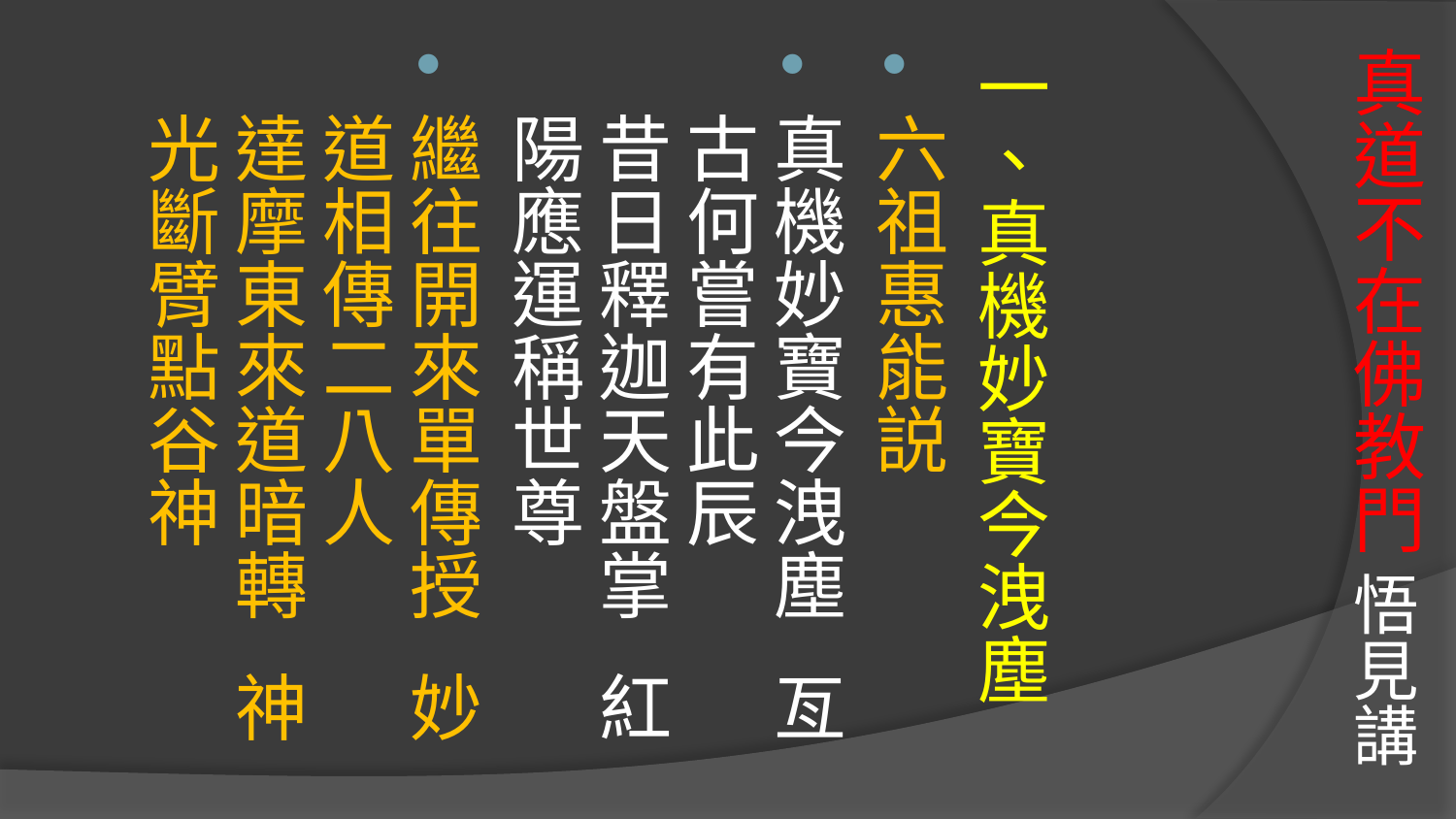

# 真道不在佛教門 悟見講
一、真機妙寶今洩塵
六祖惠能説
真機妙寶今洩塵   亙古何嘗有此辰 
昔日釋迦天盤掌   紅陽應運稱世尊
繼往開來單傳授   妙道相傳二八人
達摩東來道暗轉   神光斷臂點谷神